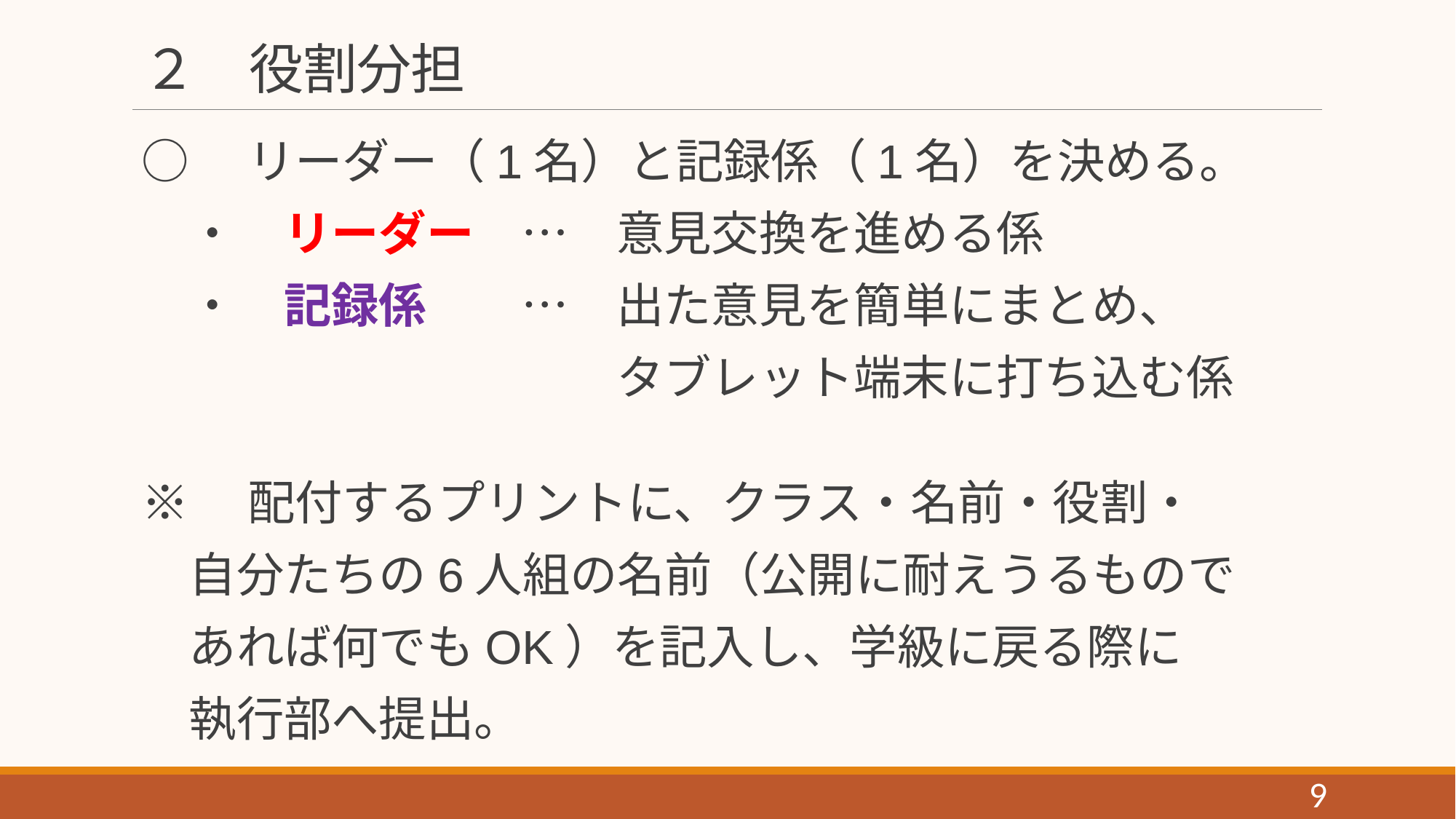

# ２　役割分担
○　リーダー（1名）と記録係（1名）を決める。
　・　リーダー　…　意見交換を進める係
　・　記録係　　…　出た意見を簡単にまとめ、
　　　　　　　　　　タブレット端末に打ち込む係

※　配付するプリントに、クラス・名前・役割・
　自分たちの6人組の名前（公開に耐えうるもので
　あれば何でもOK）を記入し、学級に戻る際に
　執行部へ提出。
9